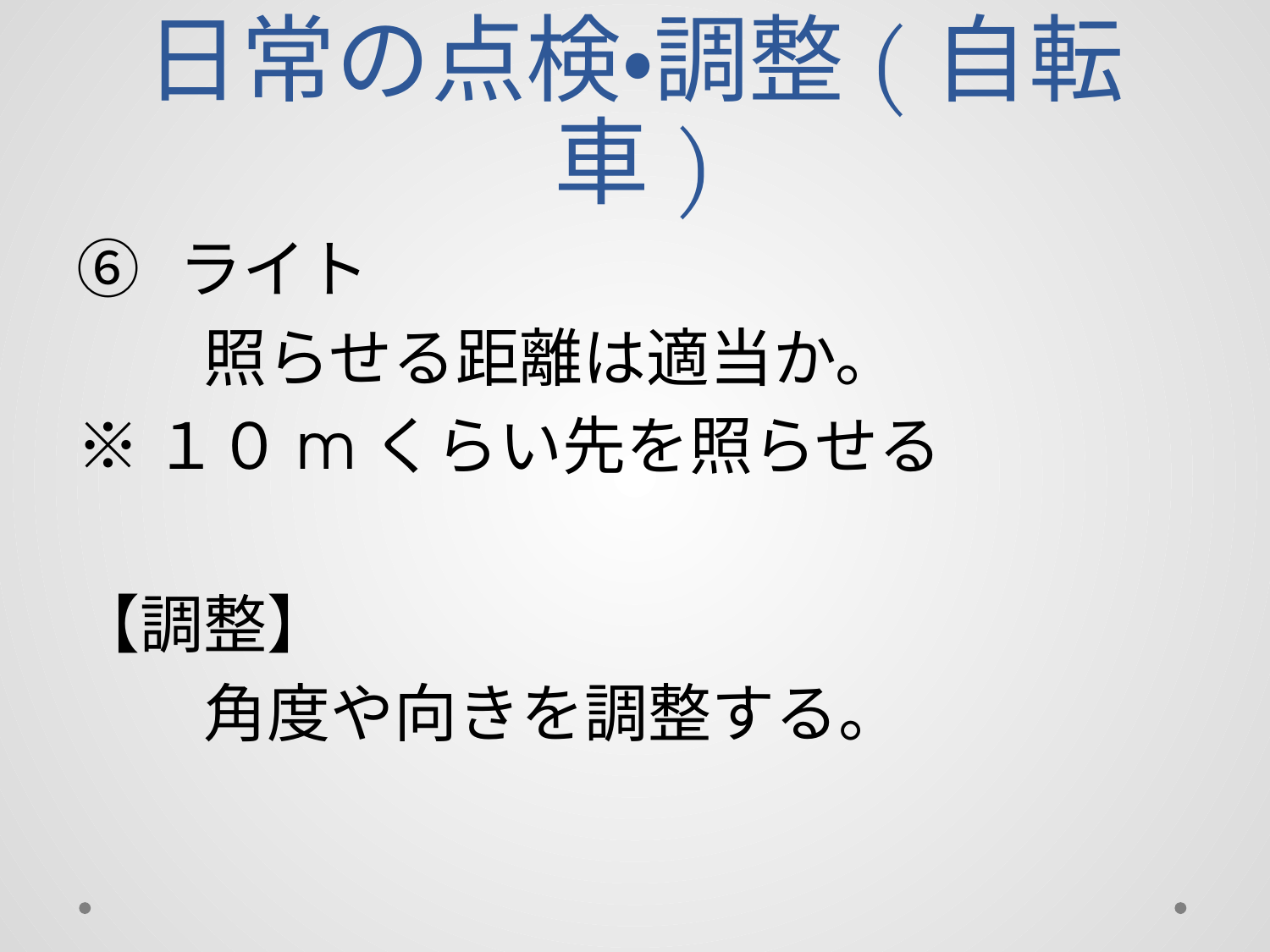

# 日常の点検・調整(自転車)
ライト
　　照らせる距離は適当か。
※１０mくらい先を照らせる

【調整】
　　角度や向きを調整する。